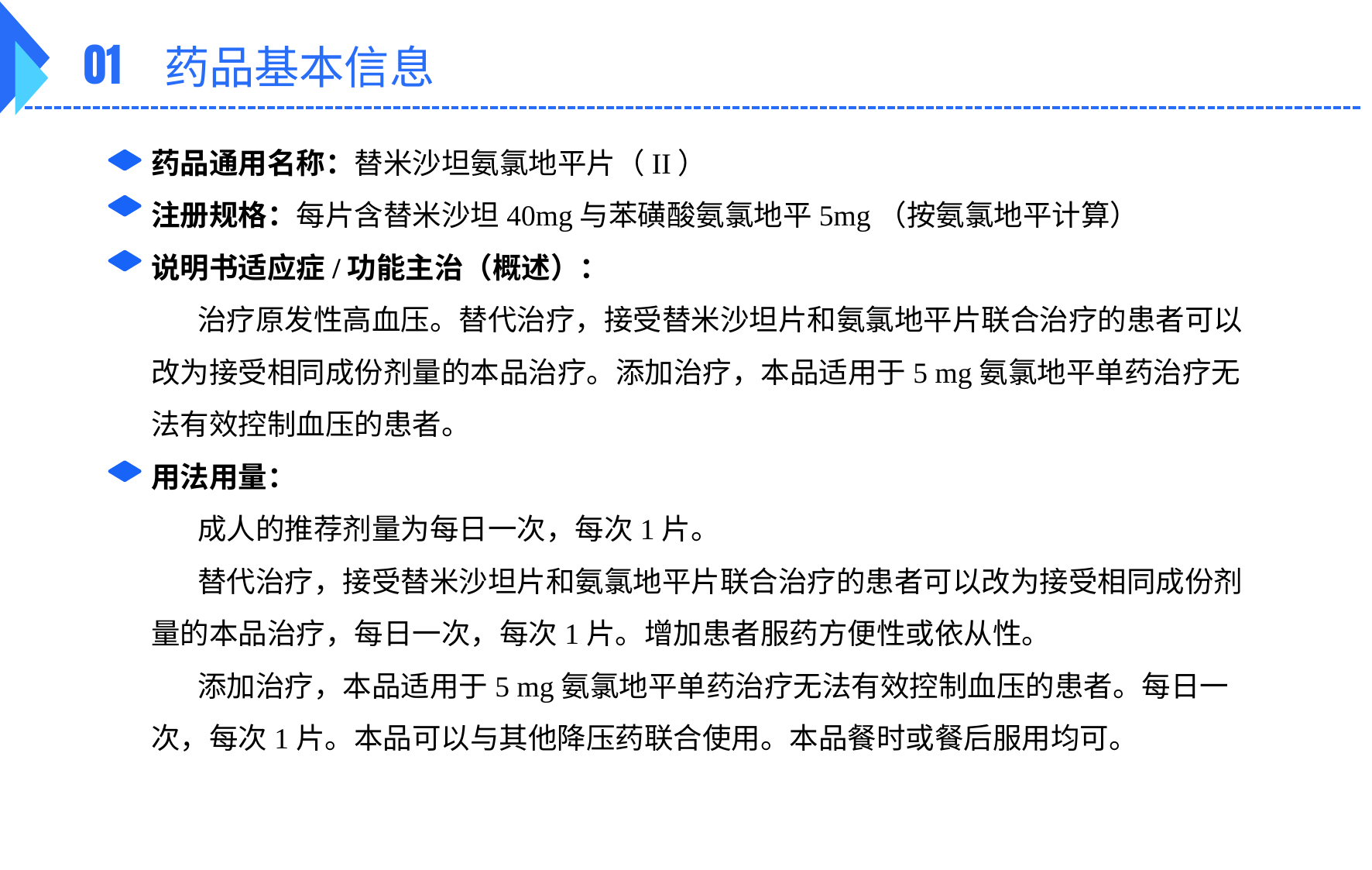

01   药品基本信息

药品通用名称：替米沙坦氨氯地平片（II）
注册规格：每片含替米沙坦40mg与苯磺酸氨氯地平5mg（按氨氯地平计算）
说明书适应症/功能主治（概述）：
      治疗原发性高血压。替代治疗，接受替米沙坦片和氨氯地平片联合治疗的患者可以改为接受相同成份剂量的本品治疗。添加治疗，本品适用于5 mg氨氯地平单药治疗无法有效控制血压的患者。
用法用量：
      成人的推荐剂量为每日一次，每次1片。
      替代治疗，接受替米沙坦片和氨氯地平片联合治疗的患者可以改为接受相同成份剂量的本品治疗，每日一次，每次1片。增加患者服药方便性或依从性。
      添加治疗，本品适用于5 mg氨氯地平单药治疗无法有效控制血压的患者。每日一次，每次1片。本品可以与其他降压药联合使用。本品餐时或餐后服用均可。